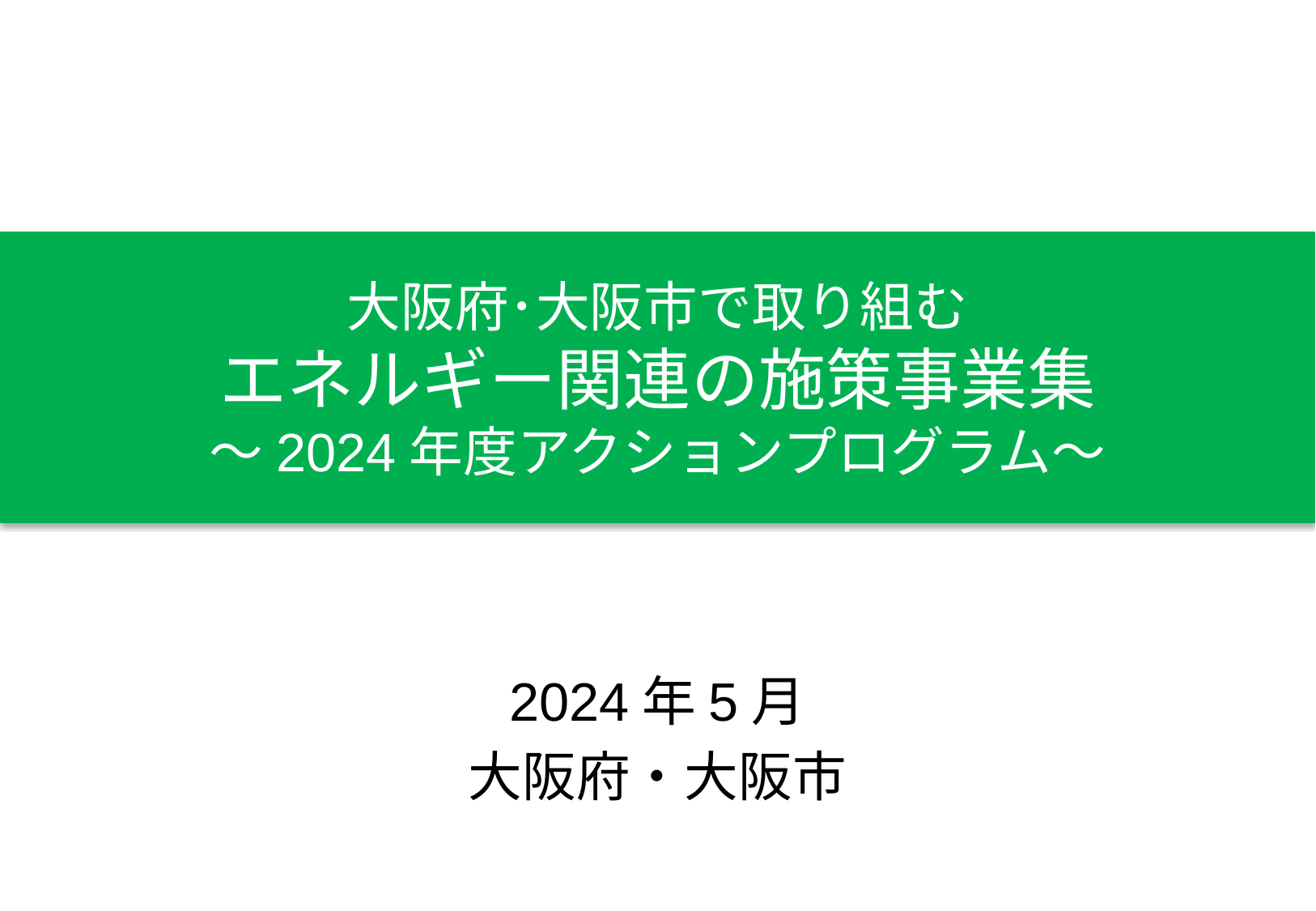

大阪府･大阪市で取り組む
エネルギー関連の施策事業集
～2024年度アクションプログラム～
2024年5月
大阪府・大阪市